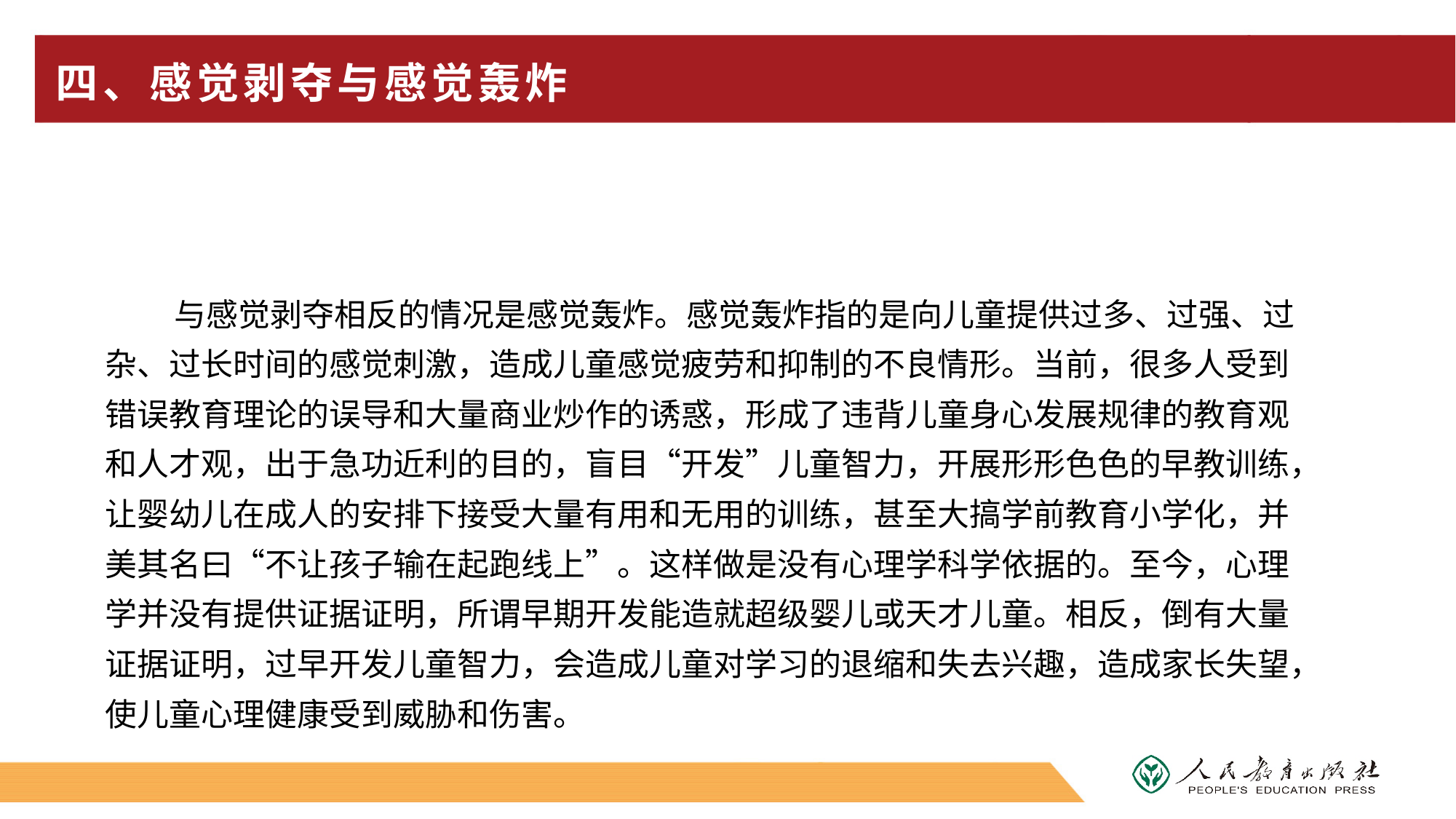

# 四、感觉剥夺与感觉轰炸

与感觉剥夺相反的情况是感觉轰炸。感觉轰炸指的是向儿童提供过多、过强、过杂、过长时间的感觉刺激，造成儿童感觉疲劳和抑制的不良情形。当前，很多人受到错误教育理论的误导和大量商业炒作的诱惑，形成了违背儿童身心发展规律的教育观和人才观，出于急功近利的目的，盲目“开发”儿童智力，开展形形色色的早教训练，让婴幼儿在成人的安排下接受大量有用和无用的训练，甚至大搞学前教育小学化，并美其名曰“不让孩子输在起跑线上”。这样做是没有心理学科学依据的。至今，心理学并没有提供证据证明，所谓早期开发能造就超级婴儿或天才儿童。相反，倒有大量证据证明，过早开发儿童智力，会造成儿童对学习的退缩和失去兴趣，造成家长失望，使儿童心理健康受到威胁和伤害。